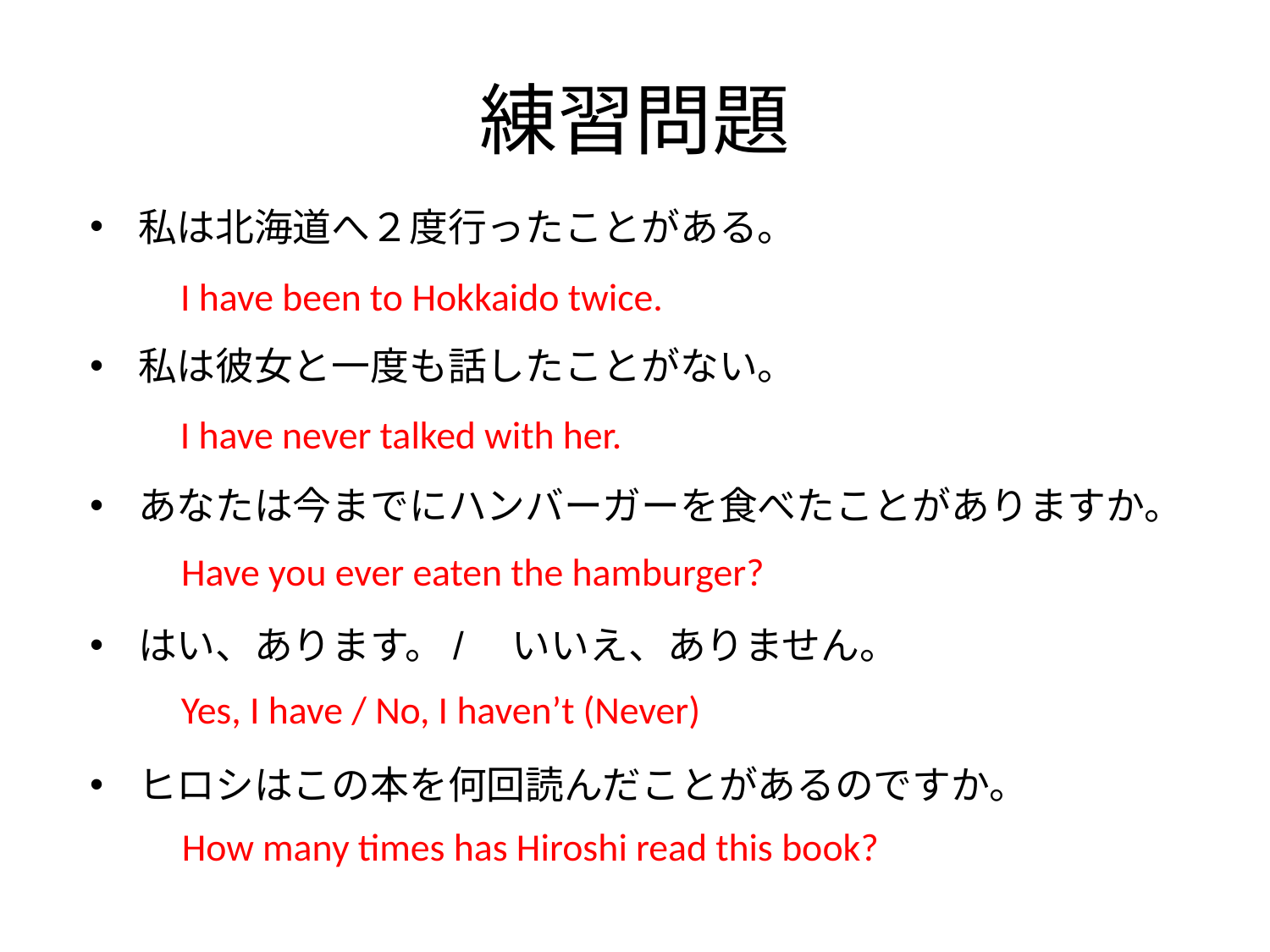

# 練習問題
私は北海道へ２度行ったことがある。

私は彼女と一度も話したことがない。

あなたは今までにハンバーガーを食べたことがありますか。

はい、あります。/　いいえ、ありません。

ヒロシはこの本を何回読んだことがあるのですか。
I have been to Hokkaido twice.
I have never talked with her.
Have you ever eaten the hamburger?
Yes, I have / No, I haven’t (Never)
How many times has Hiroshi read this book?